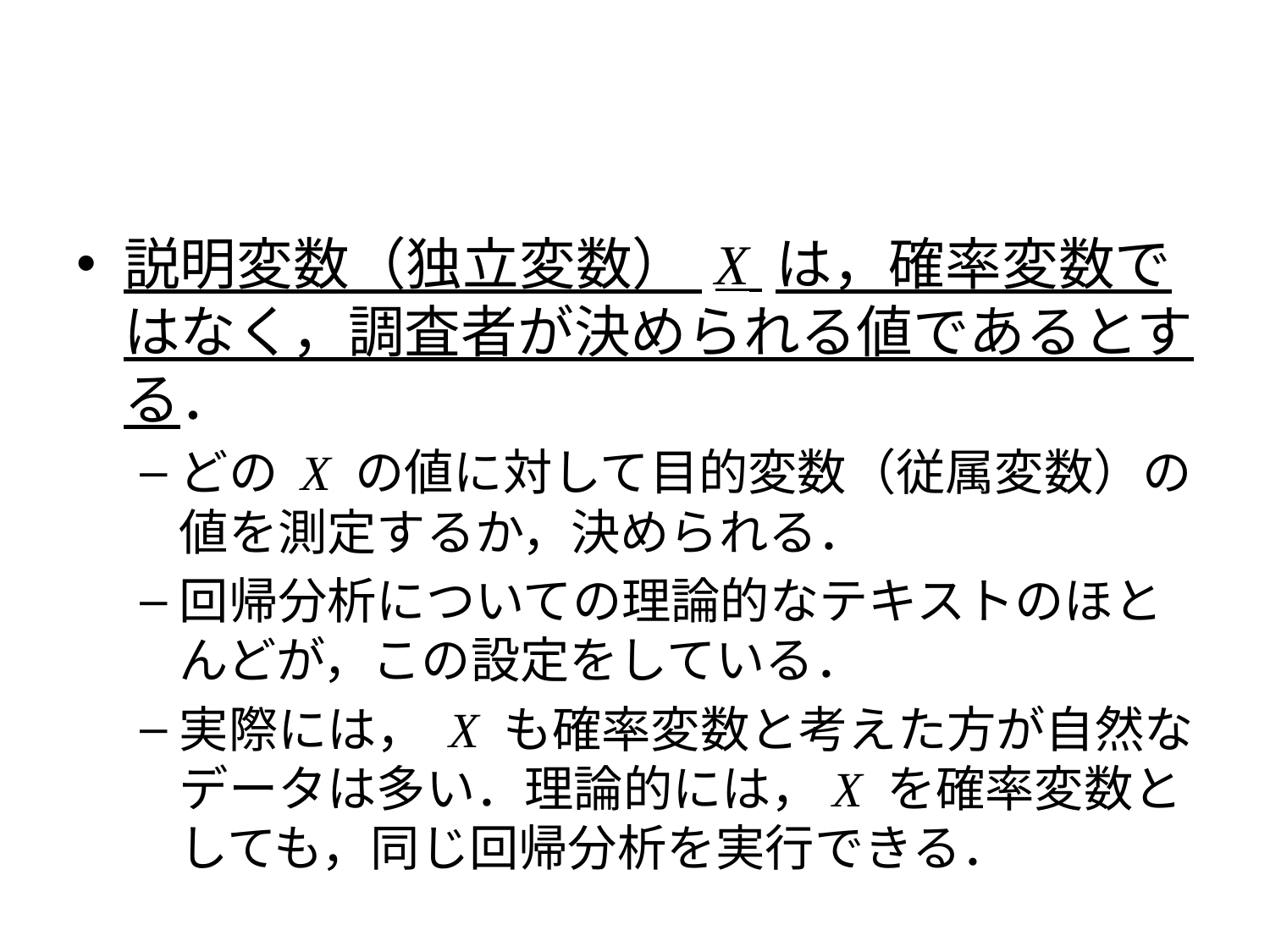

#
説明変数（独立変数） X は，確率変数ではなく，調査者が決められる値であるとする．
どの X の値に対して目的変数（従属変数）の値を測定するか，決められる．
回帰分析についての理論的なテキストのほとんどが，この設定をしている．
実際には， X も確率変数と考えた方が自然なデータは多い．理論的には，X を確率変数としても，同じ回帰分析を実行できる．